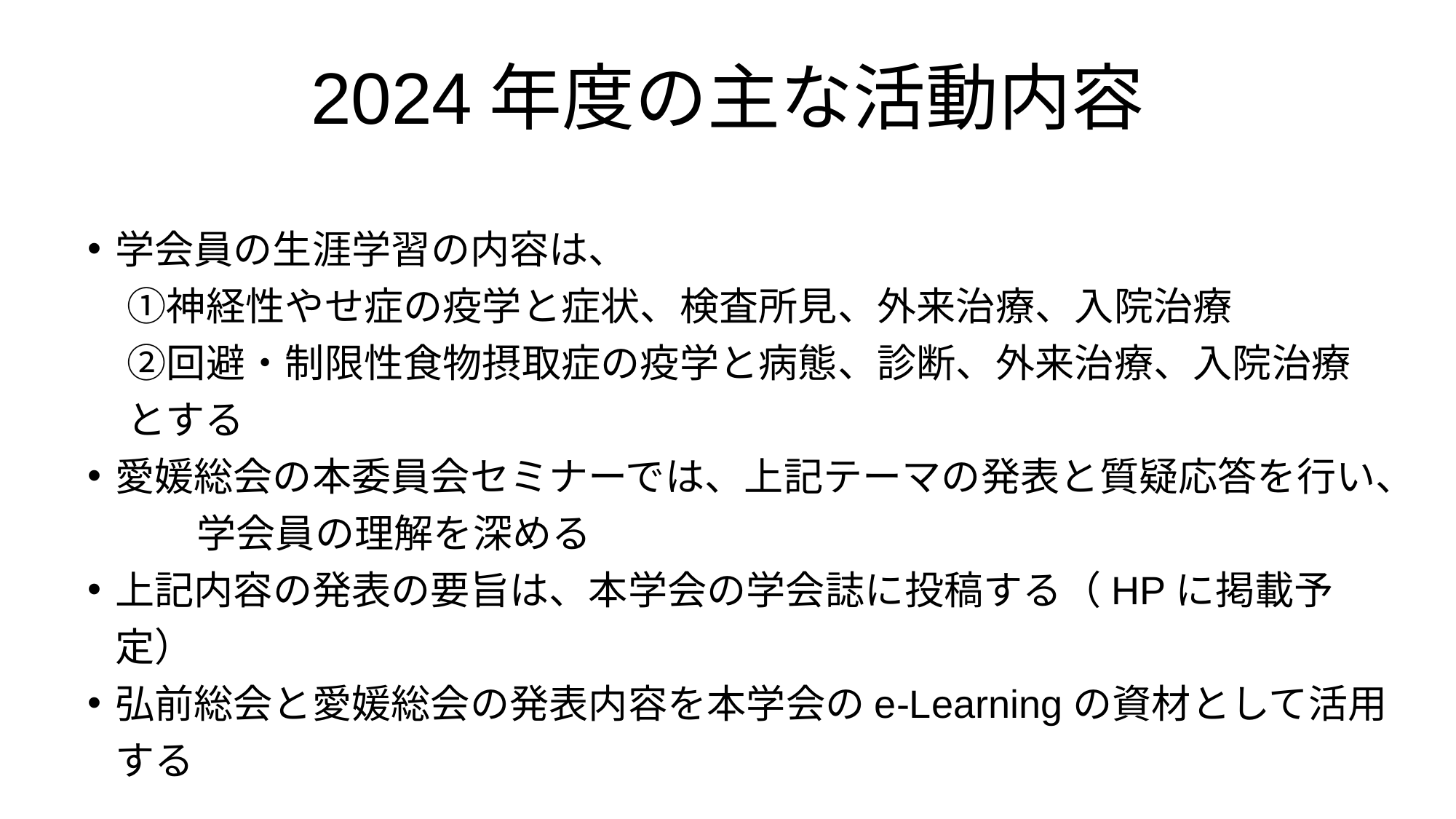

# 2024年度の主な活動内容
学会員の生涯学習の内容は、
　①神経性やせ症の疫学と症状、検査所見、外来治療、入院治療
　②回避・制限性食物摂取症の疫学と病態、診断、外来治療、入院治療
　とする
愛媛総会の本委員会セミナーでは、上記テーマの発表と質疑応答を行い、
	学会員の理解を深める
上記内容の発表の要旨は、本学会の学会誌に投稿する（HPに掲載予定）
弘前総会と愛媛総会の発表内容を本学会のe‐Learningの資材として活用する